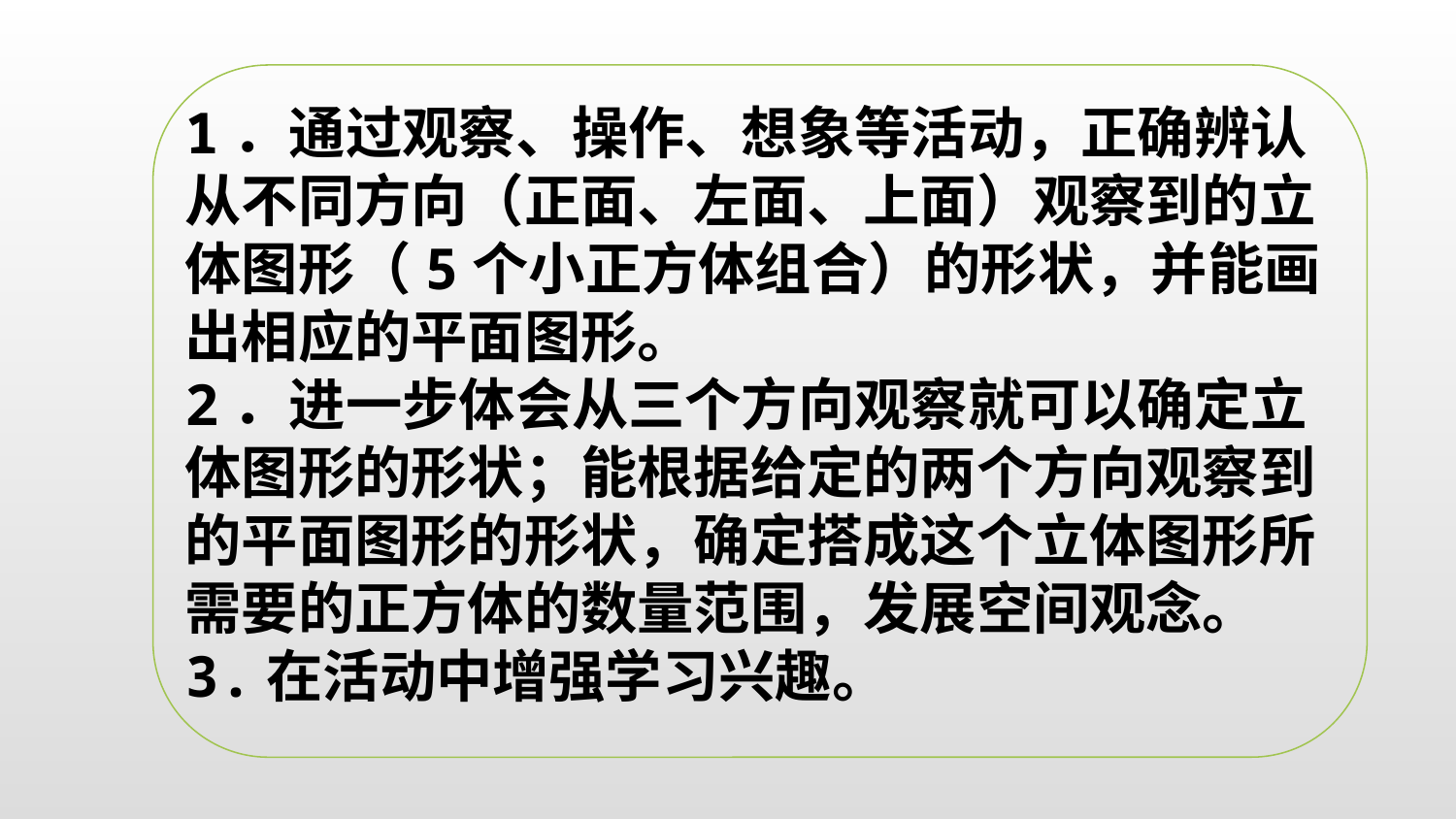

1．通过观察、操作、想象等活动，正确辨认从不同方向（正面、左面、上面）观察到的立体图形（5个小正方体组合）的形状，并能画出相应的平面图形。
2．进一步体会从三个方向观察就可以确定立体图形的形状；能根据给定的两个方向观察到的平面图形的形状，确定搭成这个立体图形所需要的正方体的数量范围，发展空间观念。
3.在活动中增强学习兴趣。